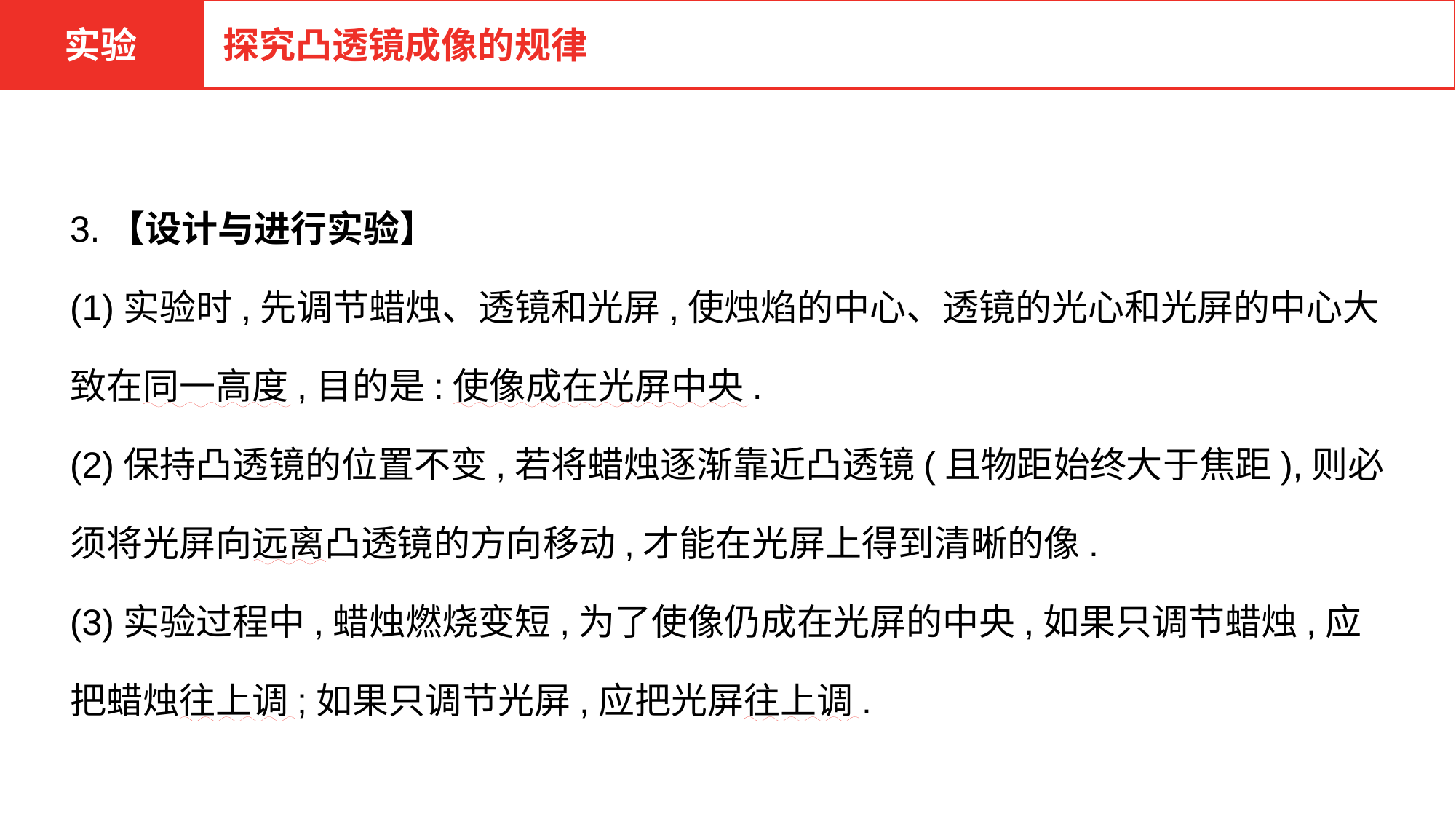

实验
探究凸透镜成像的规律
3.【设计与进行实验】
(1)实验时,先调节蜡烛、透镜和光屏,使烛焰的中心、透镜的光心和光屏的中心大致在同一高度,目的是:使像成在光屏中央.
(2)保持凸透镜的位置不变,若将蜡烛逐渐靠近凸透镜(且物距始终大于焦距),则必须将光屏向远离凸透镜的方向移动,才能在光屏上得到清晰的像.
(3)实验过程中,蜡烛燃烧变短,为了使像仍成在光屏的中央,如果只调节蜡烛,应把蜡烛往上调;如果只调节光屏,应把光屏往上调.